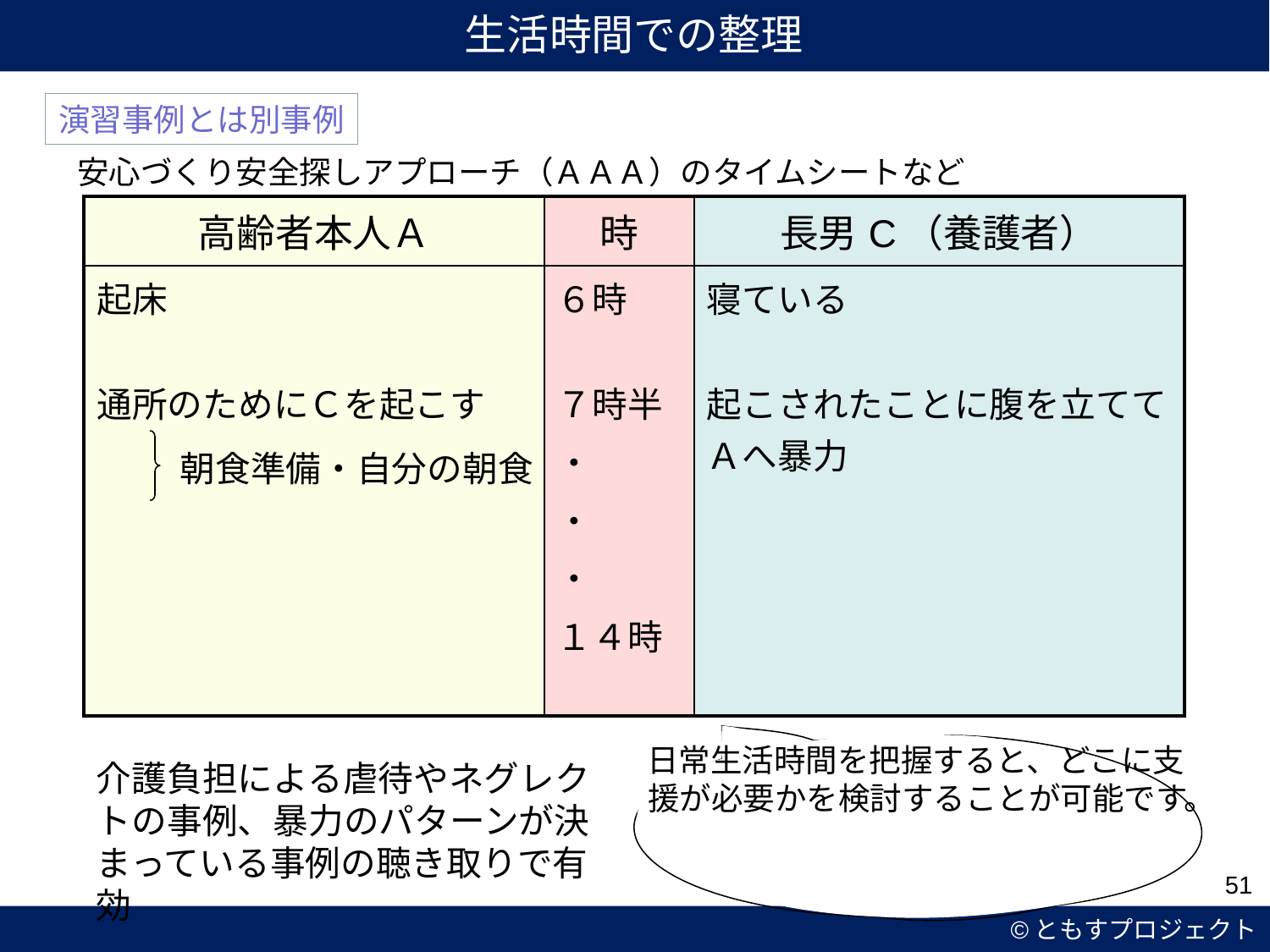

生活時間での整理
演習事例とは別事例
安心づくり安全探しアプローチ（ＡＡＡ）のタイムシートなど
| 高齢者本人Ａ | 時 | 長男C（養護者） |
| --- | --- | --- |
| 起床 通所のためにＣを起こす | ６時 ７時半 ・ ・ ・ １４時 | 寝ている 起こされたことに腹を立ててＡへ暴力 |

朝食準備・自分の朝食
日常生活時間を把握すると、どこに支援が必要かを検討することが可能です。

介護負担による虐待やネグレクトの事例、暴力のパターンが決まっている事例の聴き取りで有効
51
©ともすプロジェクト
51